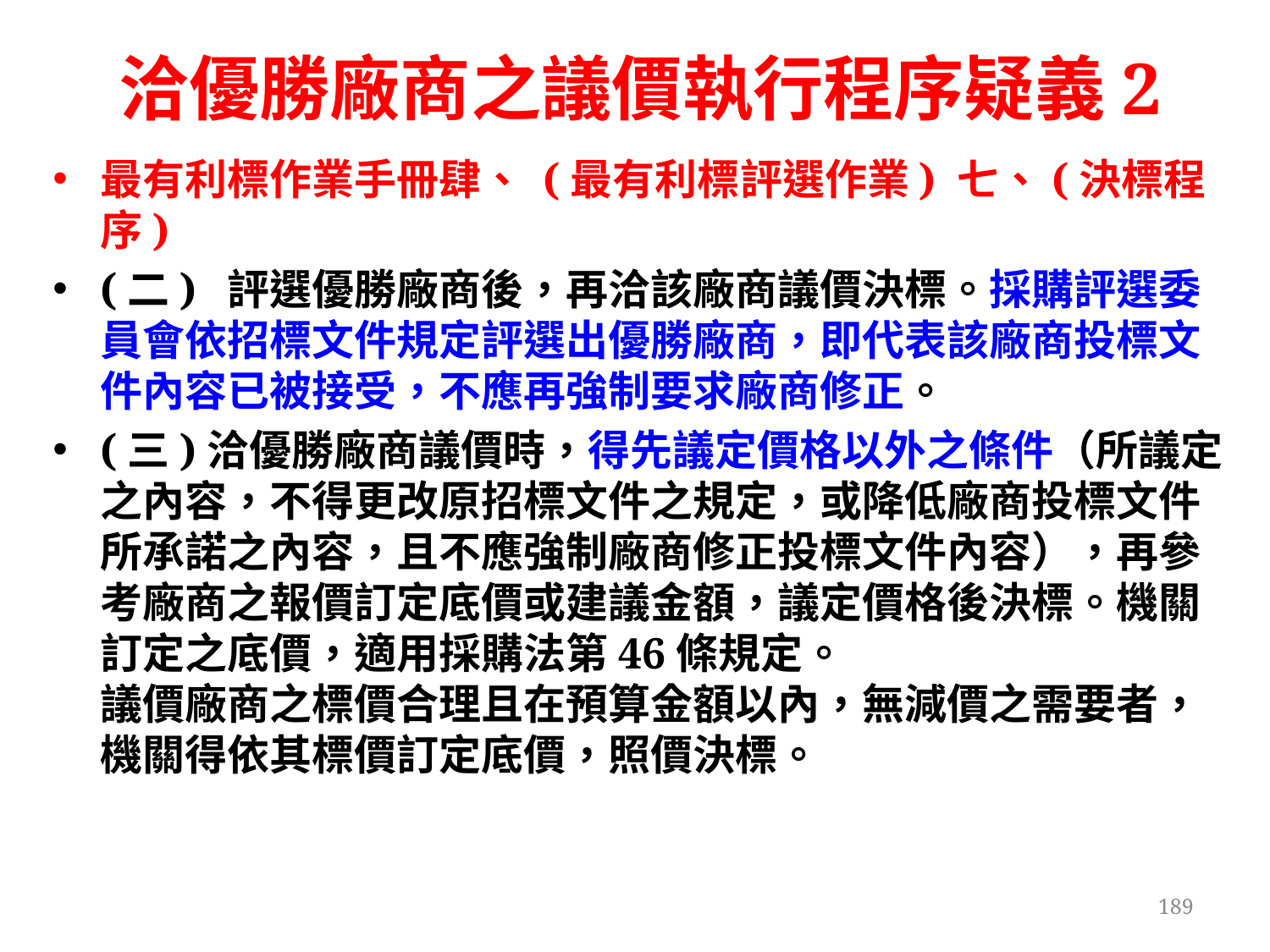

# 洽優勝廠商之議價執行程序疑義2
最有利標作業手冊肆、 (最有利標評選作業) 七、(決標程序)
(二)	評選優勝廠商後，再洽該廠商議價決標。採購評選委員會依招標文件規定評選出優勝廠商，即代表該廠商投標文件內容已被接受，不應再強制要求廠商修正。
(三)洽優勝廠商議價時，得先議定價格以外之條件（所議定之內容，不得更改原招標文件之規定，或降低廠商投標文件所承諾之內容，且不應強制廠商修正投標文件內容），再參考廠商之報價訂定底價或建議金額，議定價格後決標。機關訂定之底價，適用採購法第46條規定。
議價廠商之標價合理且在預算金額以內，無減價之需要者，機關得依其標價訂定底價，照價決標。

189